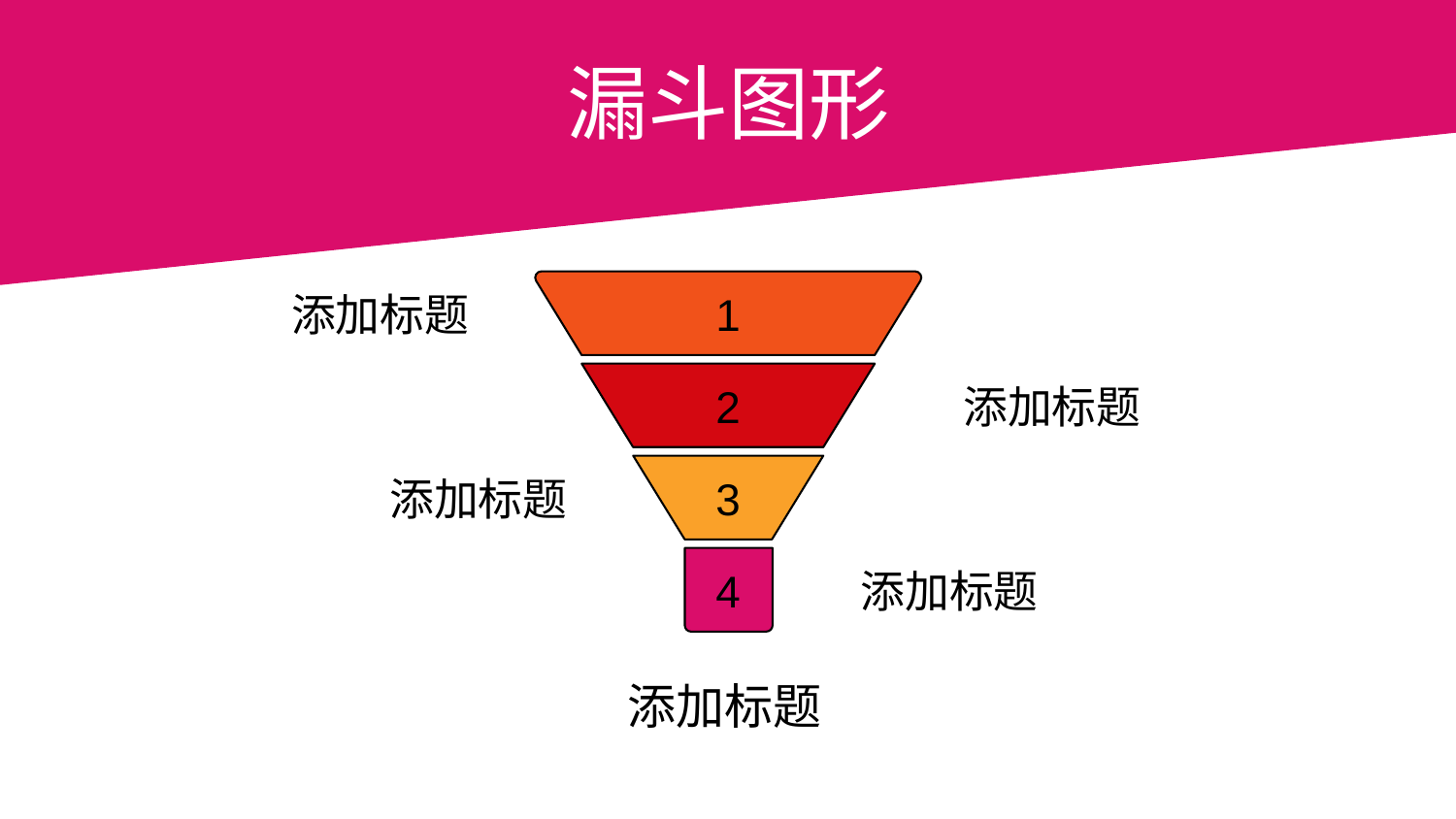

# 漏斗图形
添加标题
1
2
添加标题
添加标题
3
4
添加标题
添加标题